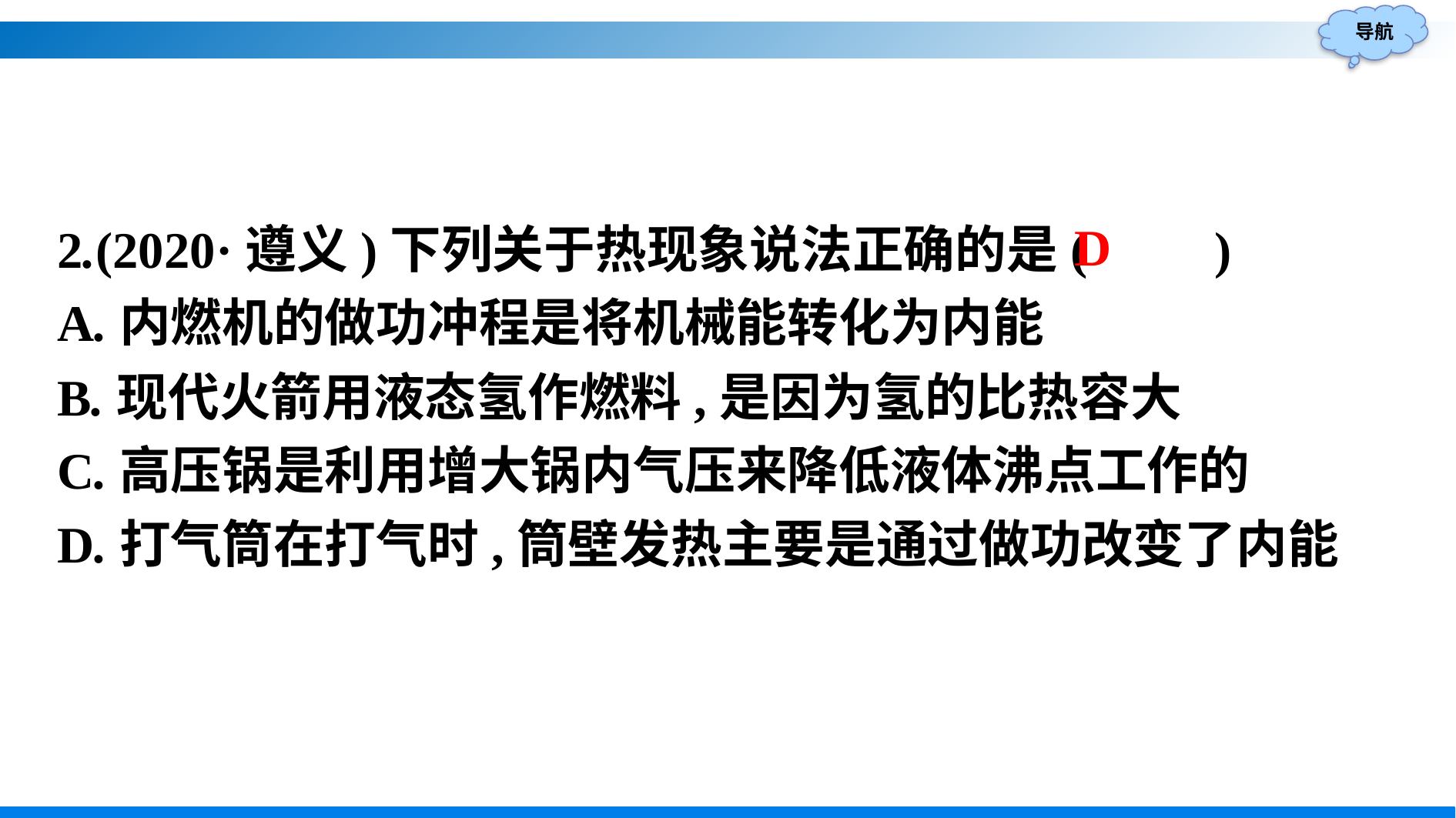

2.(2020·遵义)下列关于热现象说法正确的是(　　)
A.内燃机的做功冲程是将机械能转化为内能
B.现代火箭用液态氢作燃料,是因为氢的比热容大
C.高压锅是利用增大锅内气压来降低液体沸点工作的
D.打气筒在打气时,筒壁发热主要是通过做功改变了内能
D